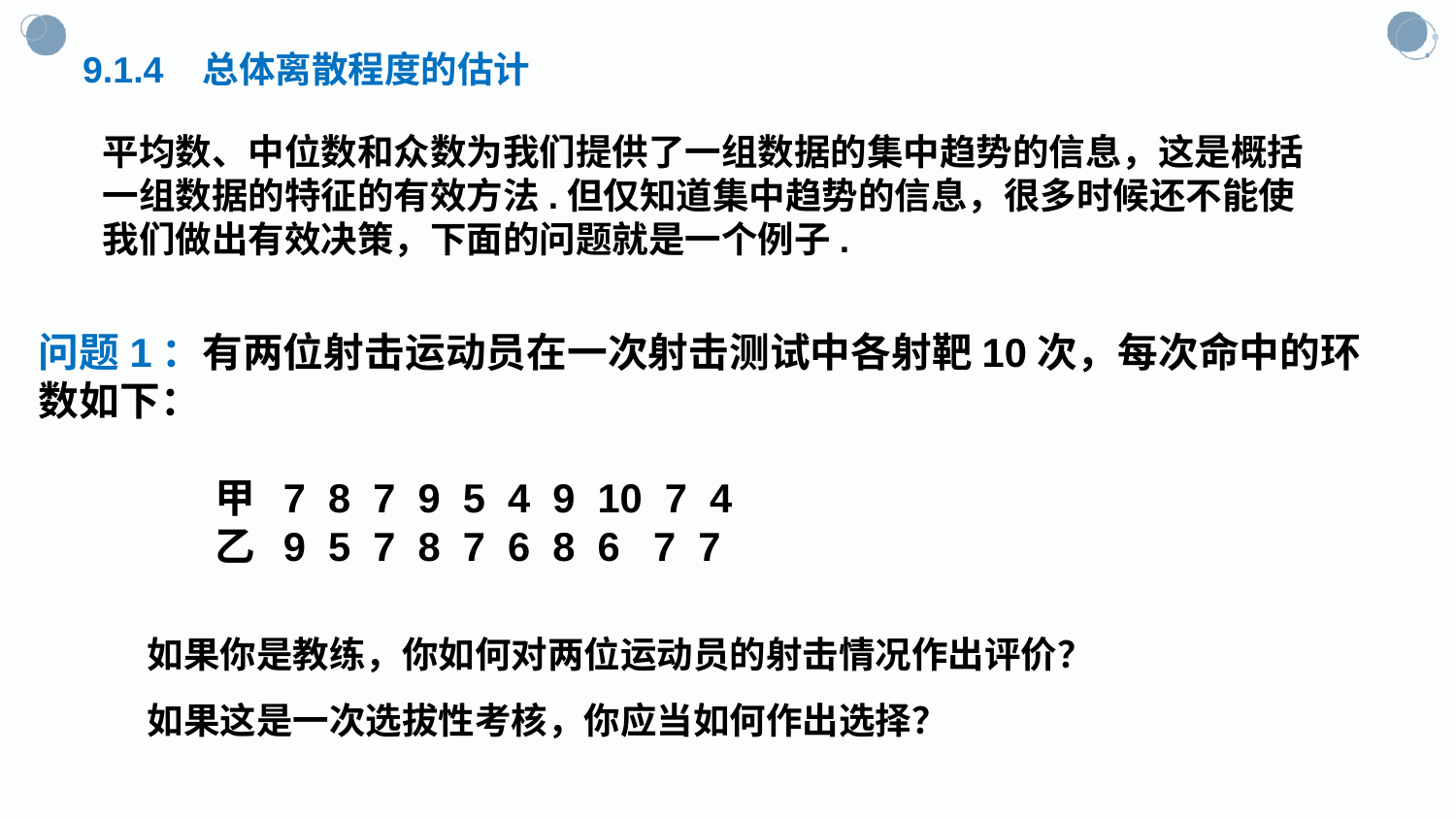

9.1.4   总体离散程度的估计
平均数、中位数和众数为我们提供了一组数据的集中趋势的信息，这是概括一组数据的特征的有效方法.但仅知道集中趋势的信息，很多时候还不能使我们做出有效决策，下面的问题就是一个例子.
问题1：有两位射击运动员在一次射击测试中各射靶10次，每次命中的环数如下：

                  甲  7  8  7  9  5  4  9  10  7  4
                  乙  9  5  7  8  7  6  8  6   7  7
如果你是教练，你如何对两位运动员的射击情况作出评价？
如果这是一次选拔性考核，你应当如何作出选择？